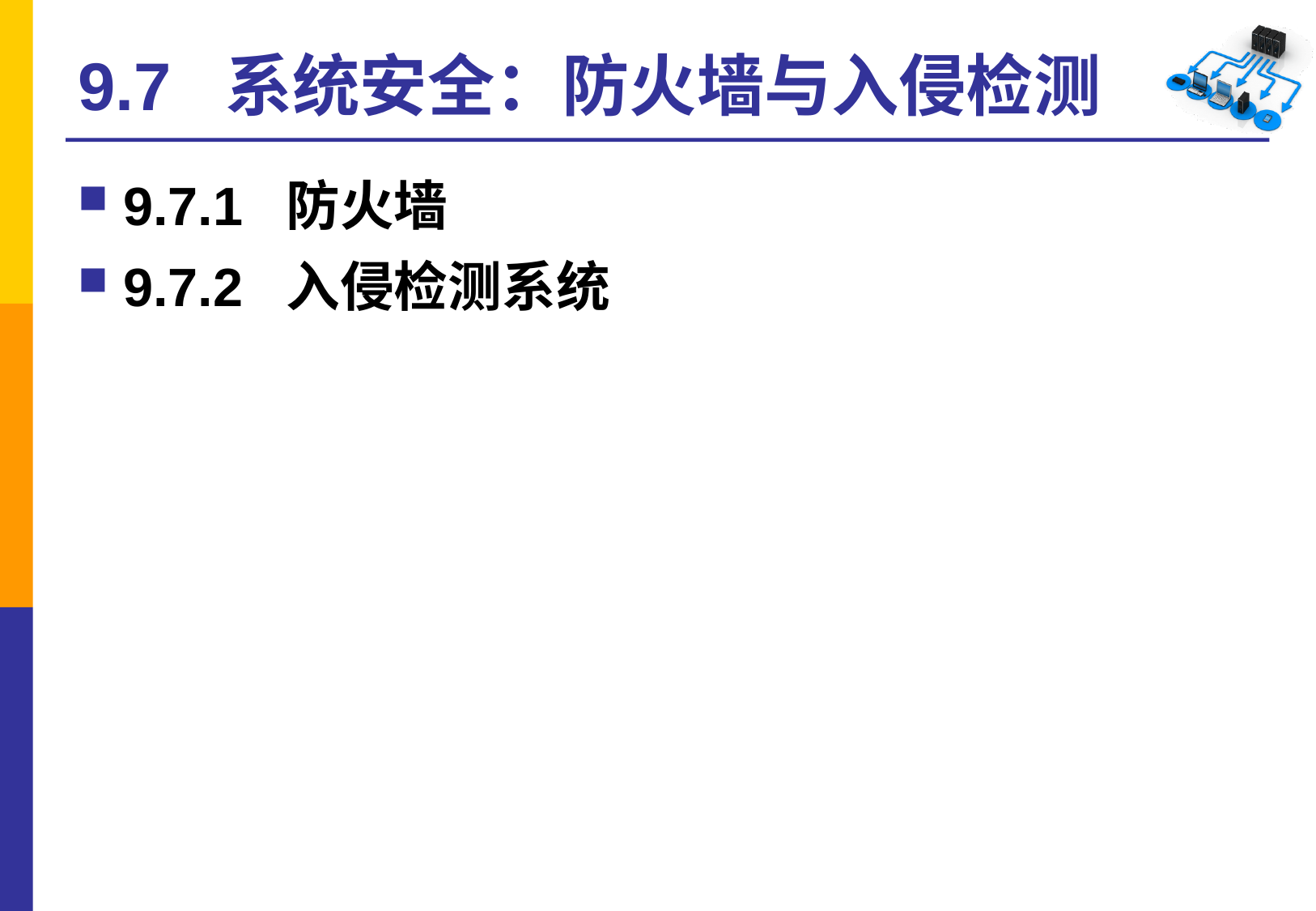

# 9.7  系统安全：防火墙与入侵检测
9.7.1  防火墙
9.7.2  入侵检测系统